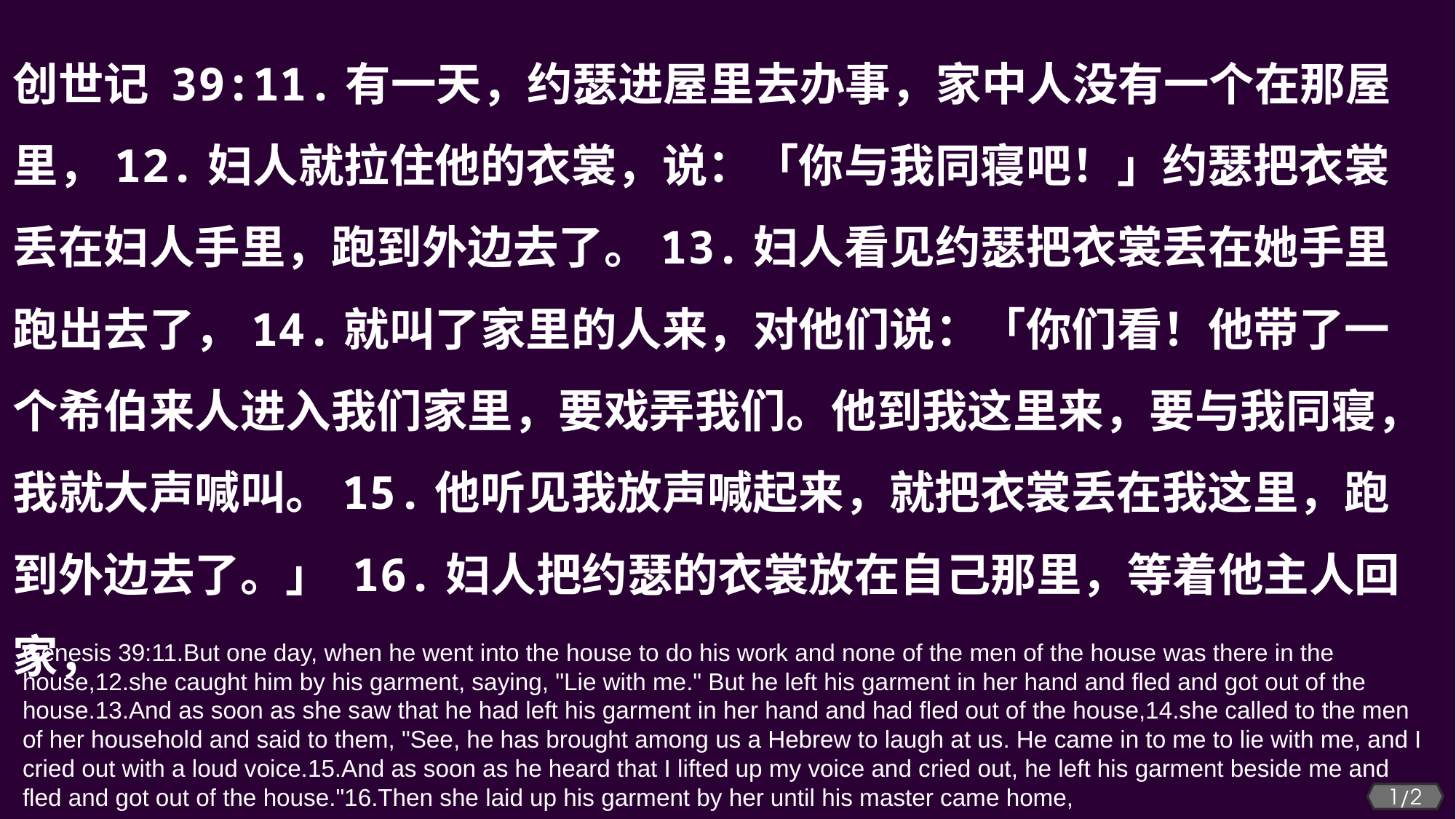

创世记 39:11.有一天，约瑟进屋里去办事，家中人没有一个在那屋里，12.妇人就拉住他的衣裳，说：「你与我同寝吧！」约瑟把衣裳丢在妇人手里，跑到外边去了。13.妇人看见约瑟把衣裳丢在她手里跑出去了，14.就叫了家里的人来，对他们说：「你们看！他带了一个希伯来人进入我们家里，要戏弄我们。他到我这里来，要与我同寝，我就大声喊叫。15.他听见我放声喊起来，就把衣裳丢在我这里，跑到外边去了。」 16.妇人把约瑟的衣裳放在自己那里，等着他主人回家，
Genesis 39:11.But one day, when he went into the house to do his work and none of the men of the house was there in the house,12.she caught him by his garment, saying, "Lie with me." But he left his garment in her hand and fled and got out of the house.13.And as soon as she saw that he had left his garment in her hand and had fled out of the house,14.she called to the men of her household and said to them, "See, he has brought among us a Hebrew to laugh at us. He came in to me to lie with me, and I cried out with a loud voice.15.And as soon as he heard that I lifted up my voice and cried out, he left his garment beside me and fled and got out of the house."16.Then she laid up his garment by her until his master came home,
1/2